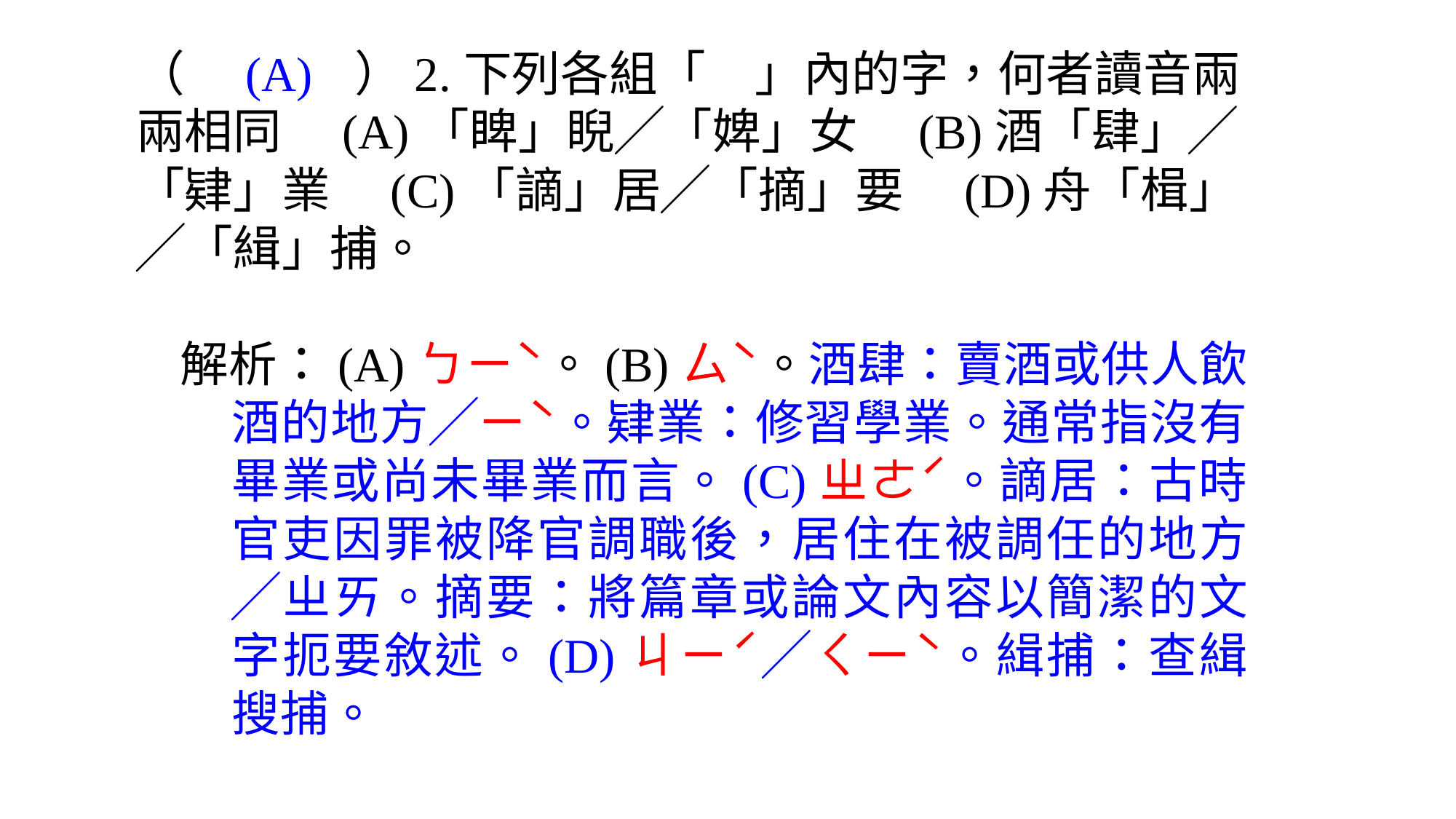

（	(A)	）2.	下列各組「　」內的字，何者讀音兩兩相同　(A)「睥」睨╱「婢」女　(B)酒「肆」╱「肄」業　(C)「謫」居╱「摘」要　(D)舟「楫」╱「緝」捕。

解析：(A)ㄅㄧˋ。(B)ㄙˋ。酒肆：賣酒或供人飲酒的地方╱ㄧˋ。肄業：修習學業。通常指沒有畢業或尚未畢業而言。(C)ㄓㄜˊ。謫居：古時官吏因罪被降官調職後，居住在被調任的地方╱ㄓㄞ。摘要：將篇章或論文內容以簡潔的文字扼要敘述。(D)ㄐㄧˊ╱ㄑㄧˋ。緝捕：查緝搜捕。